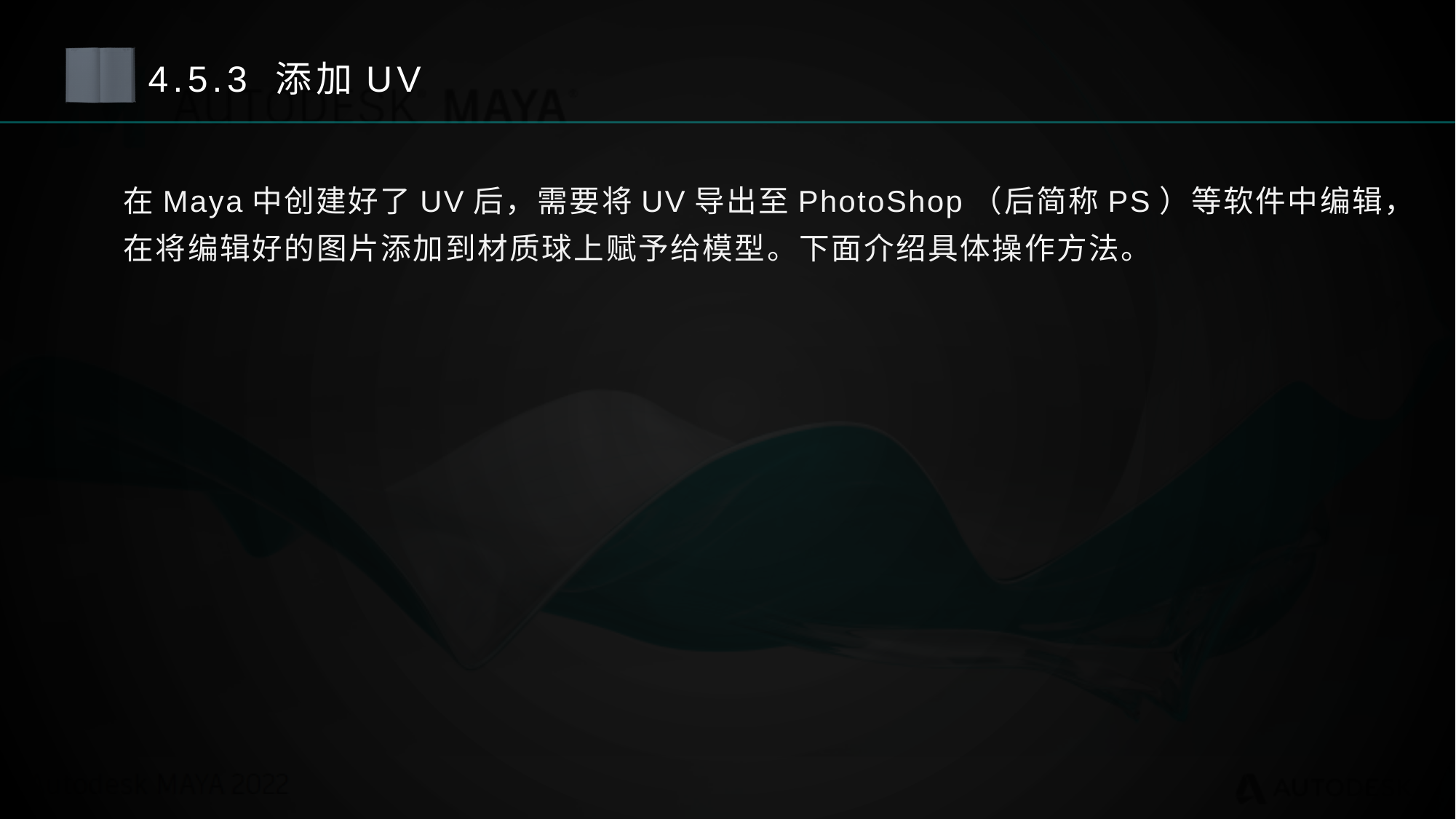

4.5.3 添加UV
在Maya中创建好了UV后，需要将UV导出至PhotoShop（后简称PS）等软件中编辑，在将编辑好的图片添加到材质球上赋予给模型。下面介绍具体操作方法。